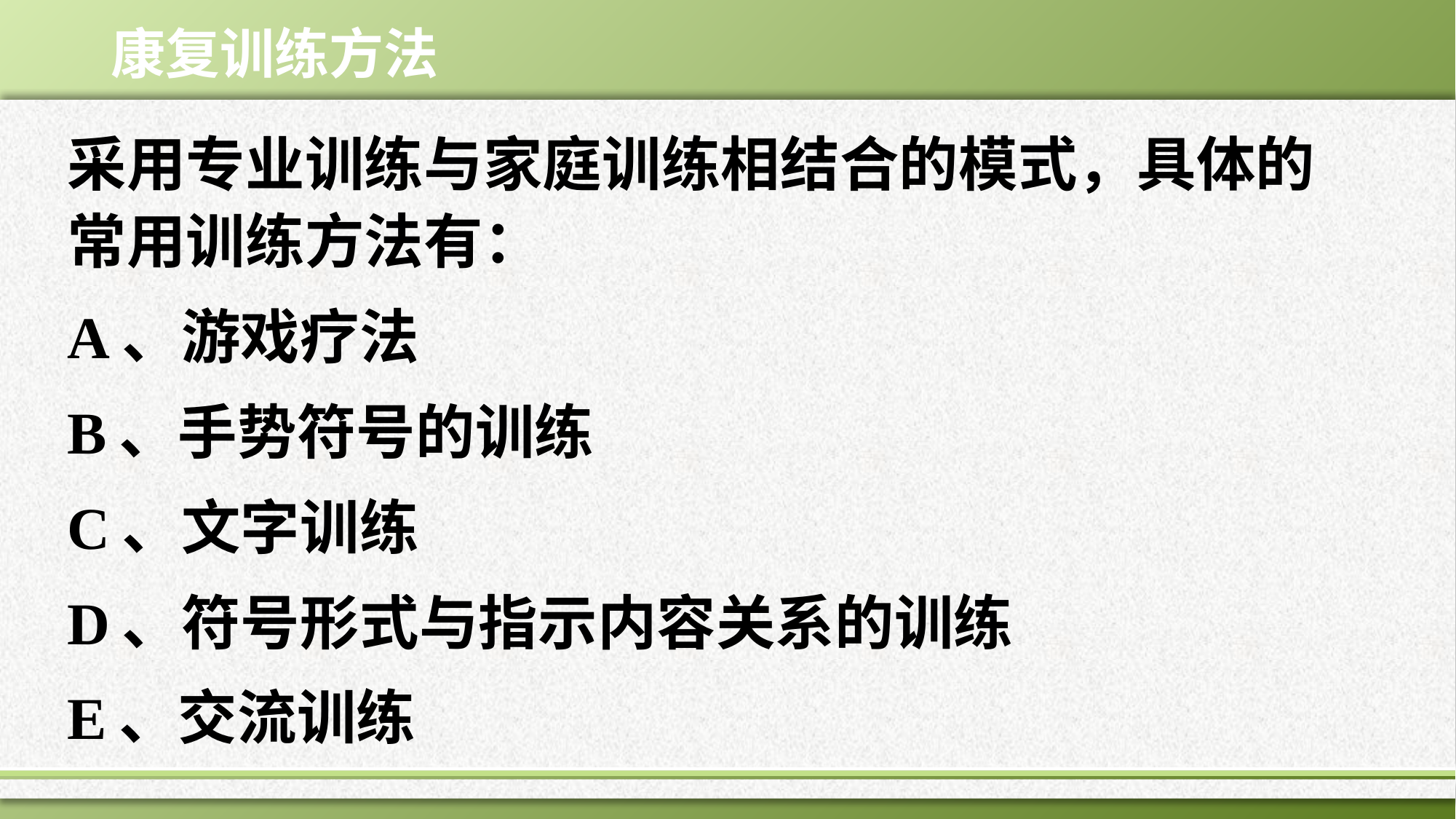

# 康复训练方法
采用专业训练与家庭训练相结合的模式，具体的常用训练方法有：
A、游戏疗法
B、手势符号的训练
C、文字训练
D、符号形式与指示内容关系的训练
E、交流训练